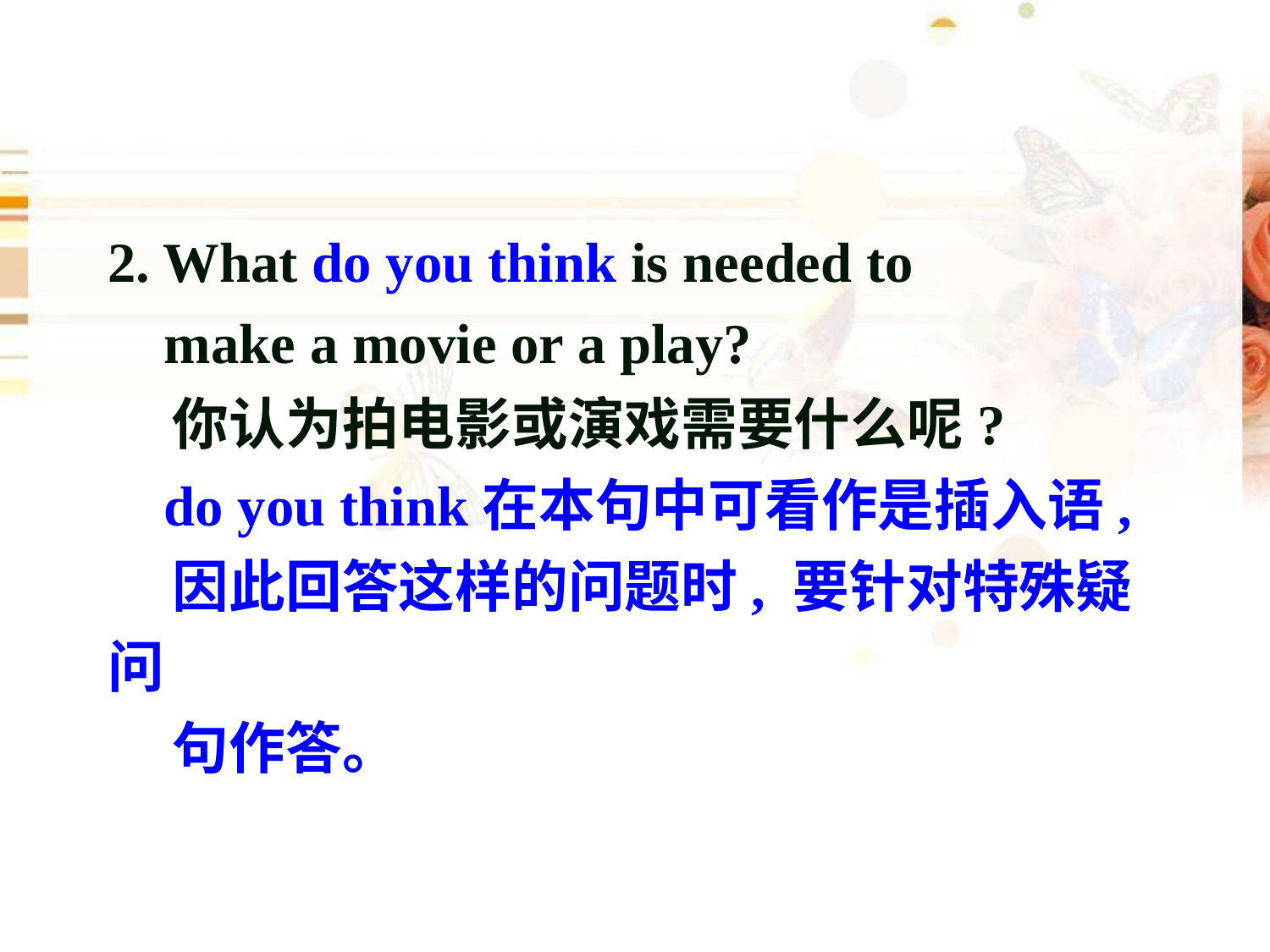

2. What do you think is needed to
    make a movie or a play?
    你认为拍电影或演戏需要什么呢?
    do you think在本句中可看作是插入语,
    因此回答这样的问题时, 要针对特殊疑问
    句作答。